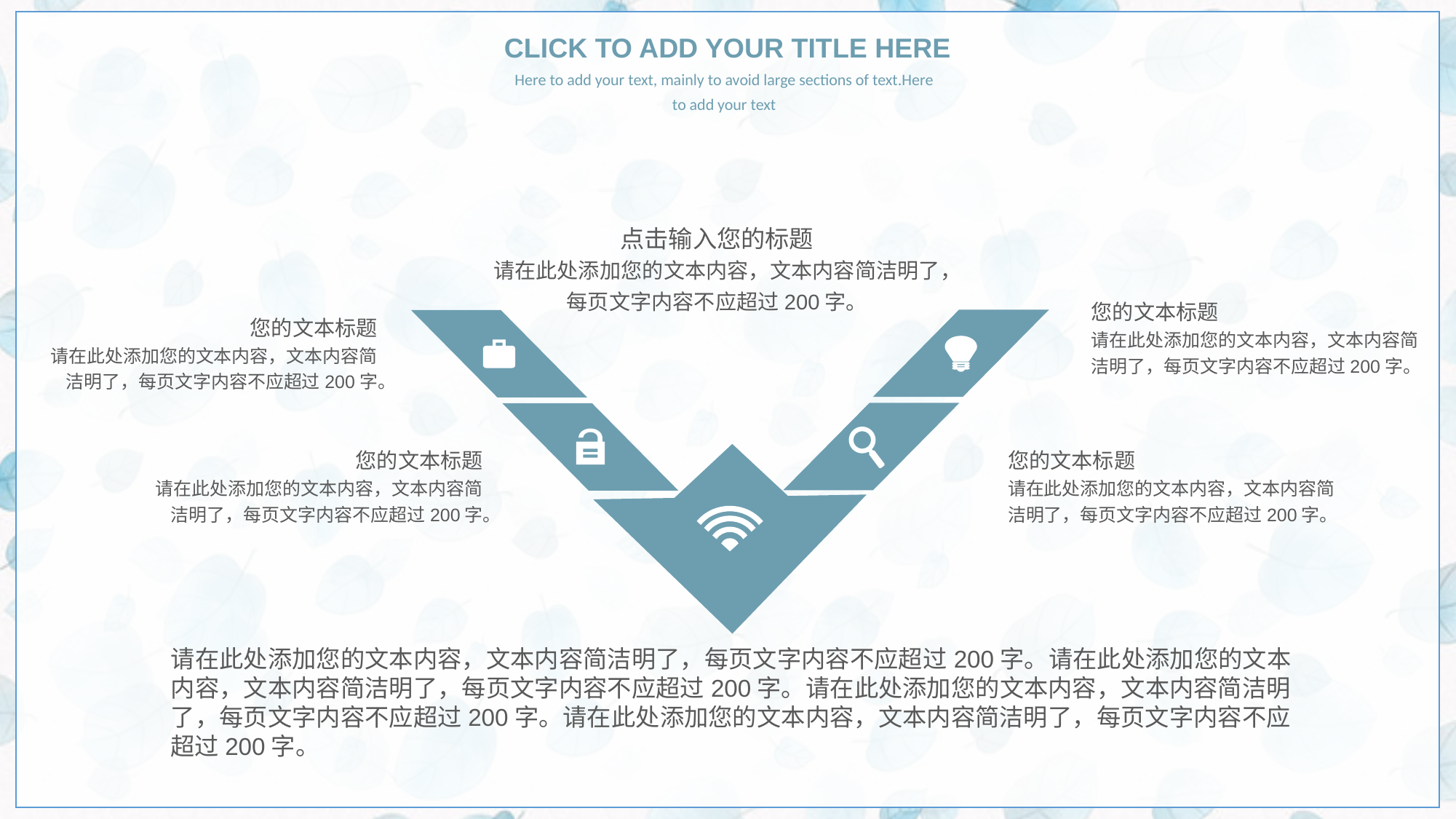

CLICK TO ADD YOUR TITLE HERE
Here to add your text, mainly to avoid large sections of text.Here to add your text
点击输入您的标题
请在此处添加您的文本内容，文本内容简洁明了，每页文字内容不应超过200字。
您的文本标题
请在此处添加您的文本内容，文本内容简洁明了，每页文字内容不应超过200字。
您的文本标题
请在此处添加您的文本内容，文本内容简洁明了，每页文字内容不应超过200字。

您的文本标题
请在此处添加您的文本内容，文本内容简洁明了，每页文字内容不应超过200字。
您的文本标题
请在此处添加您的文本内容，文本内容简洁明了，每页文字内容不应超过200字。

请在此处添加您的文本内容，文本内容简洁明了，每页文字内容不应超过200字。请在此处添加您的文本内容，文本内容简洁明了，每页文字内容不应超过200字。请在此处添加您的文本内容，文本内容简洁明了，每页文字内容不应超过200字。请在此处添加您的文本内容，文本内容简洁明了，每页文字内容不应超过200字。